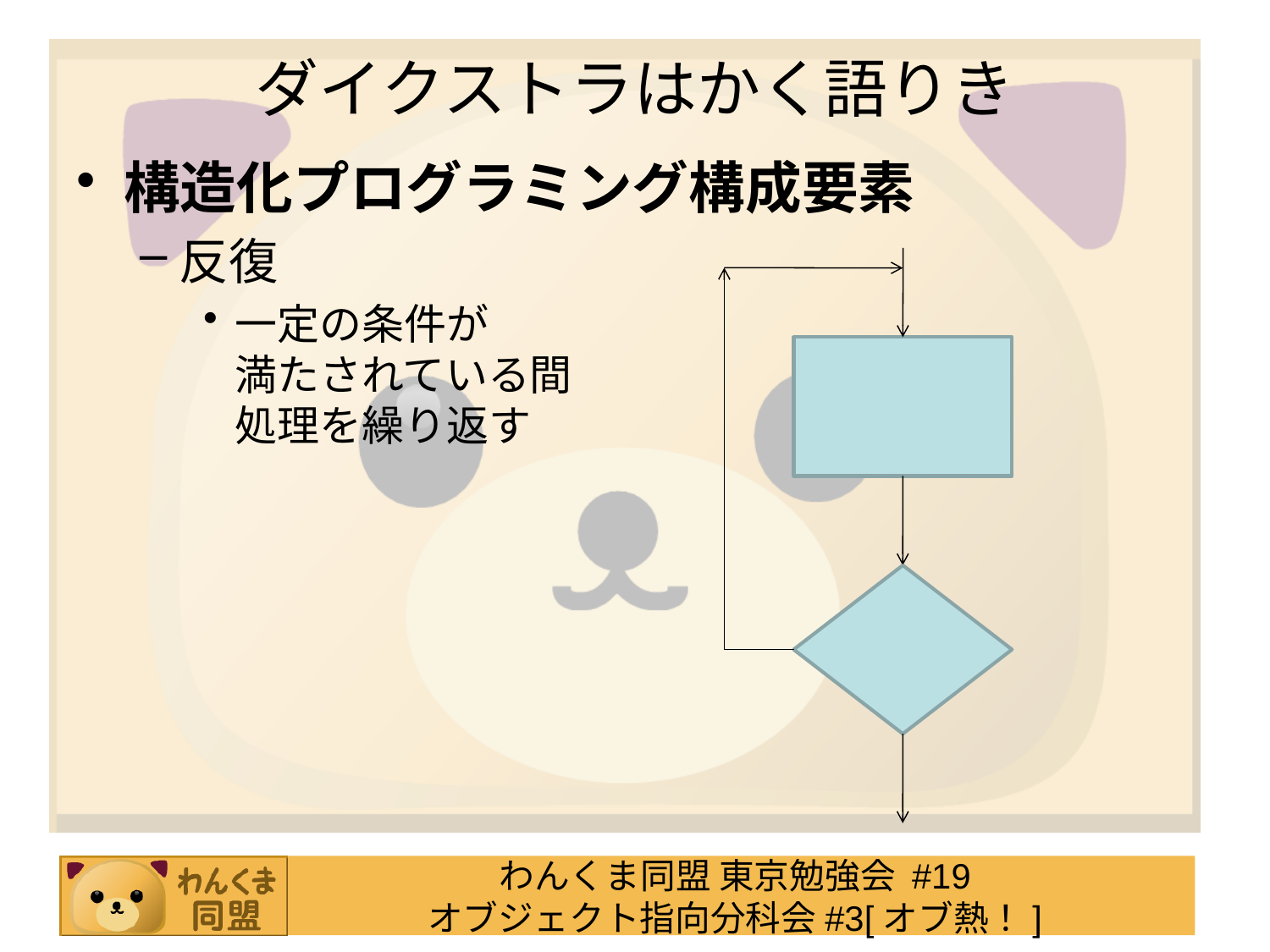

# ダイクストラはかく語りき
構造化プログラミング構成要素
反復
一定の条件が
満たされている間
処理を繰り返す